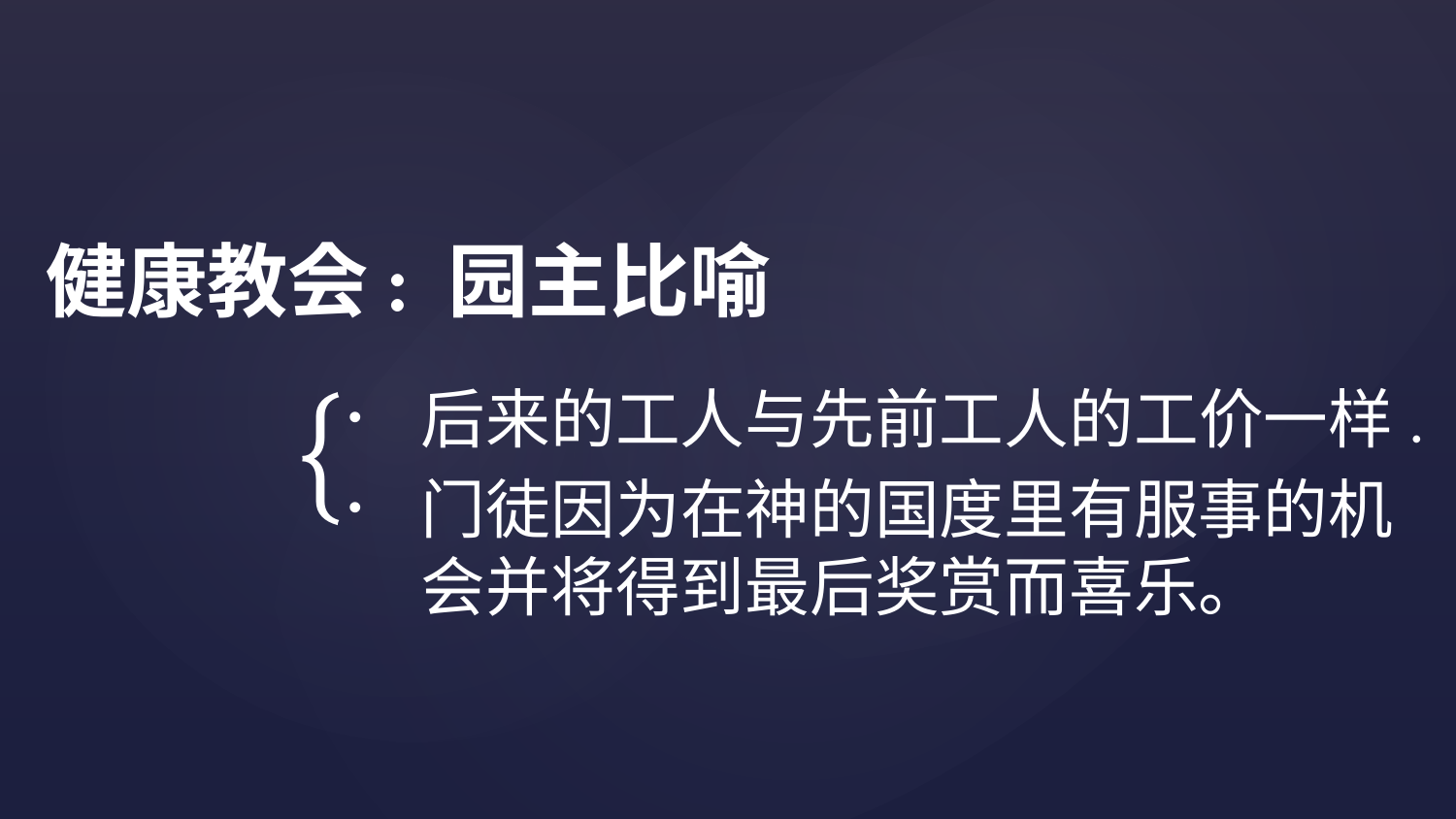

# 健康教会: 园主比喻
后来的工人与先前工人的工价一样.
门徒因为在神的国度里有服事的机会并将得到最后奖赏而喜乐。